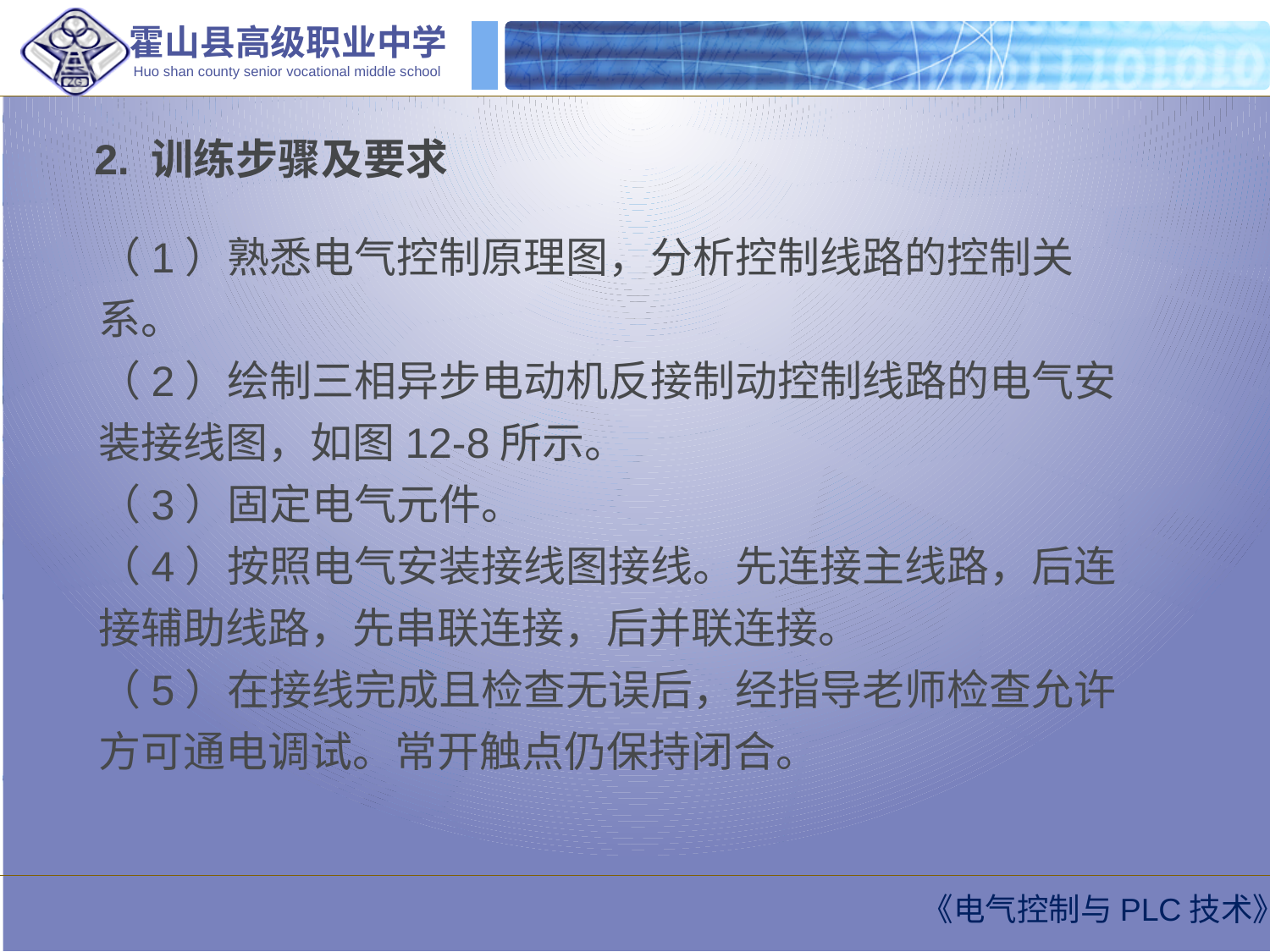

2. 训练步骤及要求
（1）熟悉电气控制原理图，分析控制线路的控制关系。
（2）绘制三相异步电动机反接制动控制线路的电气安装接线图，如图12-8所示。
（3）固定电气元件。
（4）按照电气安装接线图接线。先连接主线路，后连接辅助线路，先串联连接，后并联连接。
（5）在接线完成且检查无误后，经指导老师检查允许方可通电调试。常开触点仍保持闭合。